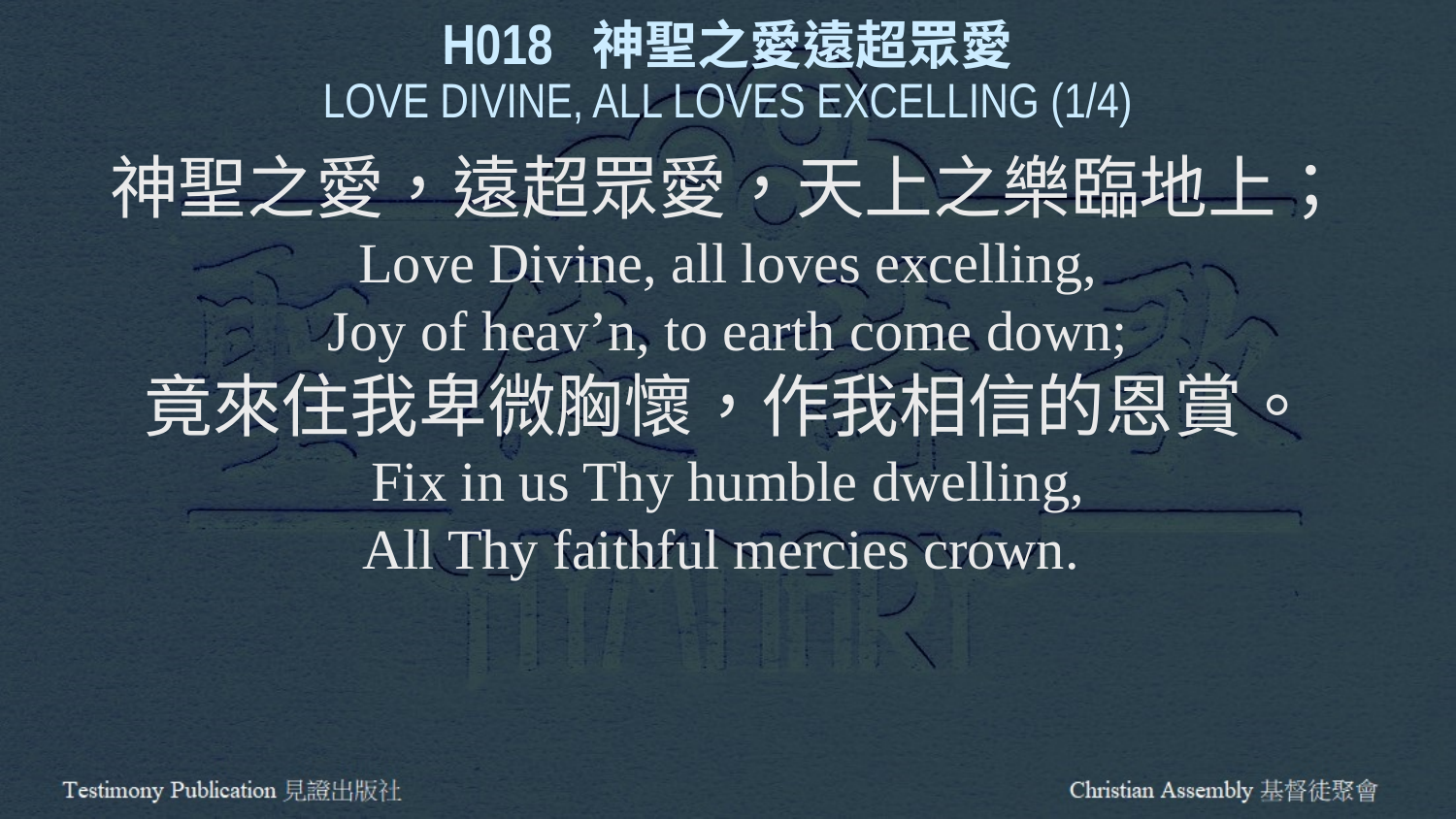

H018  神聖之愛遠超眾愛
LOVE DIVINE, ALL LOVES EXCELLING (1/4)
神聖之愛，遠超眾愛，天上之樂臨地上；
Love Divine, all loves excelling,
Joy of heav’n, to earth come down;
竟來住我卑微胸懷，作我相信的恩賞。
Fix in us Thy humble dwelling,
All Thy faithful mercies crown.